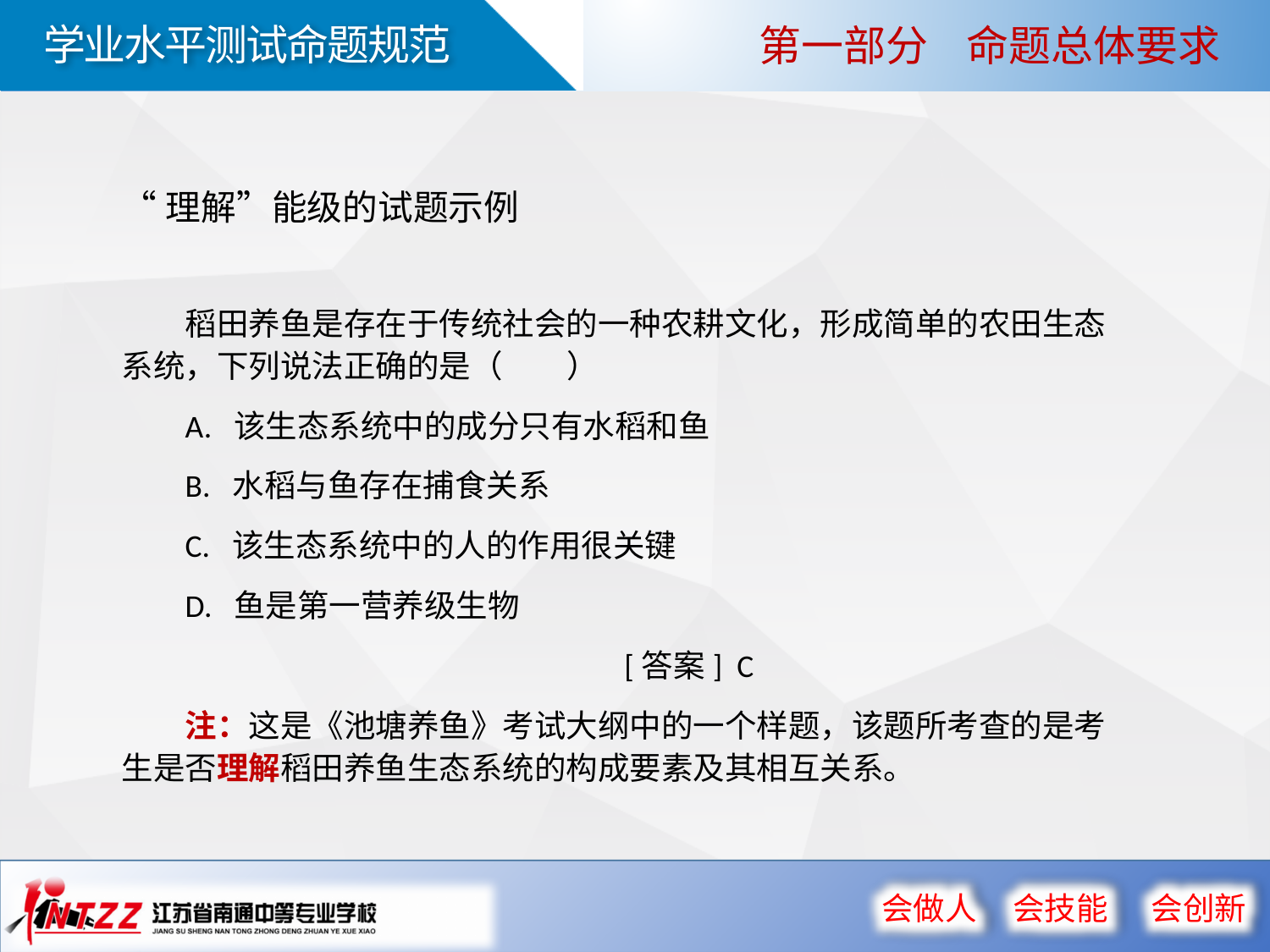

第一部分    命题总体要求
“理解”能级的试题示例
稻田养鱼是存在于传统社会的一种农耕文化，形成简单的农田生态系统，下列说法正确的是（         ）
A.  该生态系统中的成分只有水稻和鱼
B.  水稻与鱼存在捕食关系
C.  该生态系统中的人的作用很关键
D.  鱼是第一营养级生物
                                                             [答案]  C
注：这是《池塘养鱼》考试大纲中的一个样题，该题所考查的是考生是否理解稻田养鱼生态系统的构成要素及其相互关系。